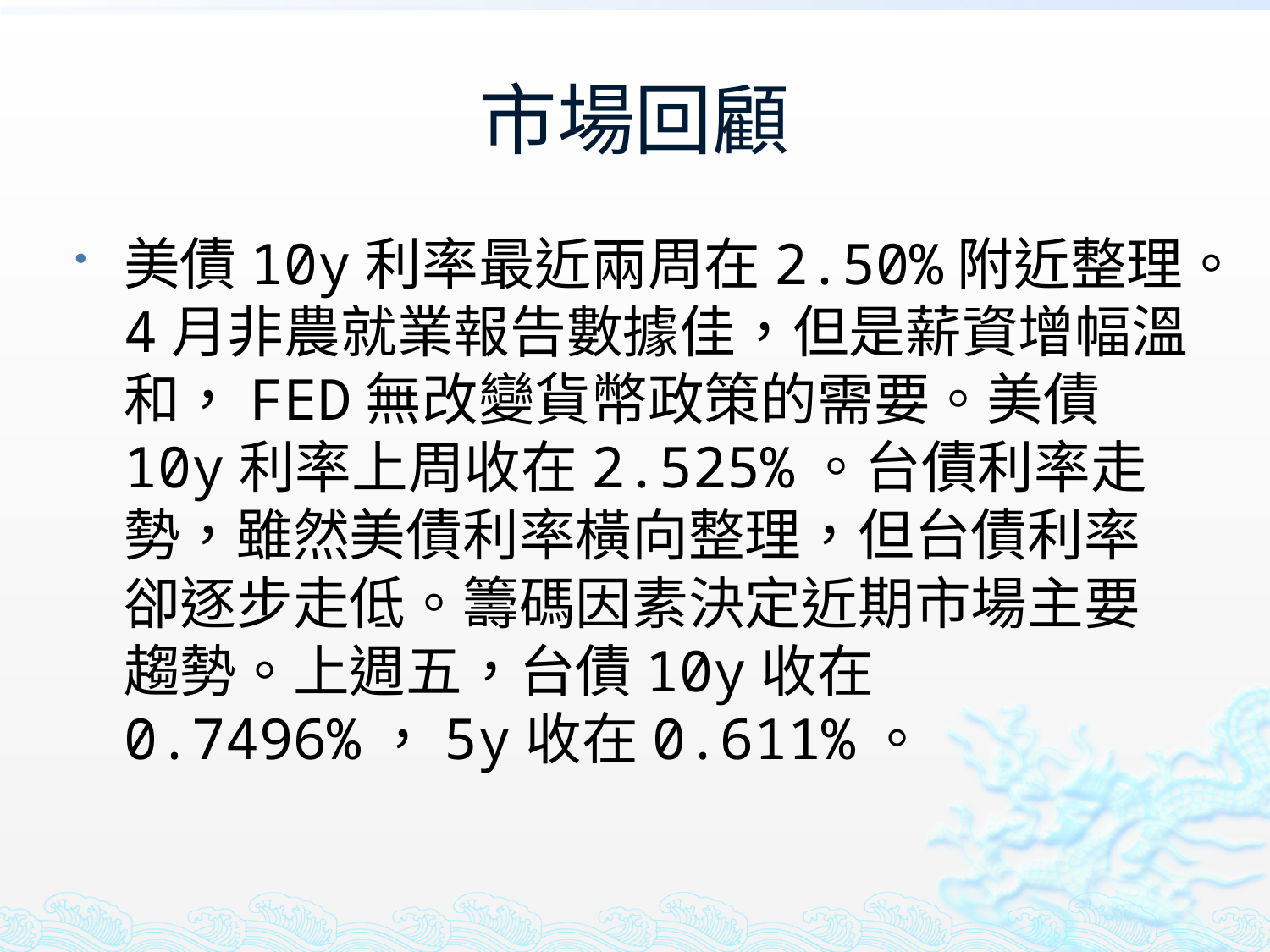

# 市場回顧
美債10y利率最近兩周在2.50%附近整理。4月非農就業報告數據佳，但是薪資增幅溫和，FED無改變貨幣政策的需要。美債10y利率上周收在2.525%。台債利率走勢，雖然美債利率橫向整理，但台債利率卻逐步走低。籌碼因素決定近期市場主要趨勢。上週五，台債10y收在0.7496%，5y收在0.611%。